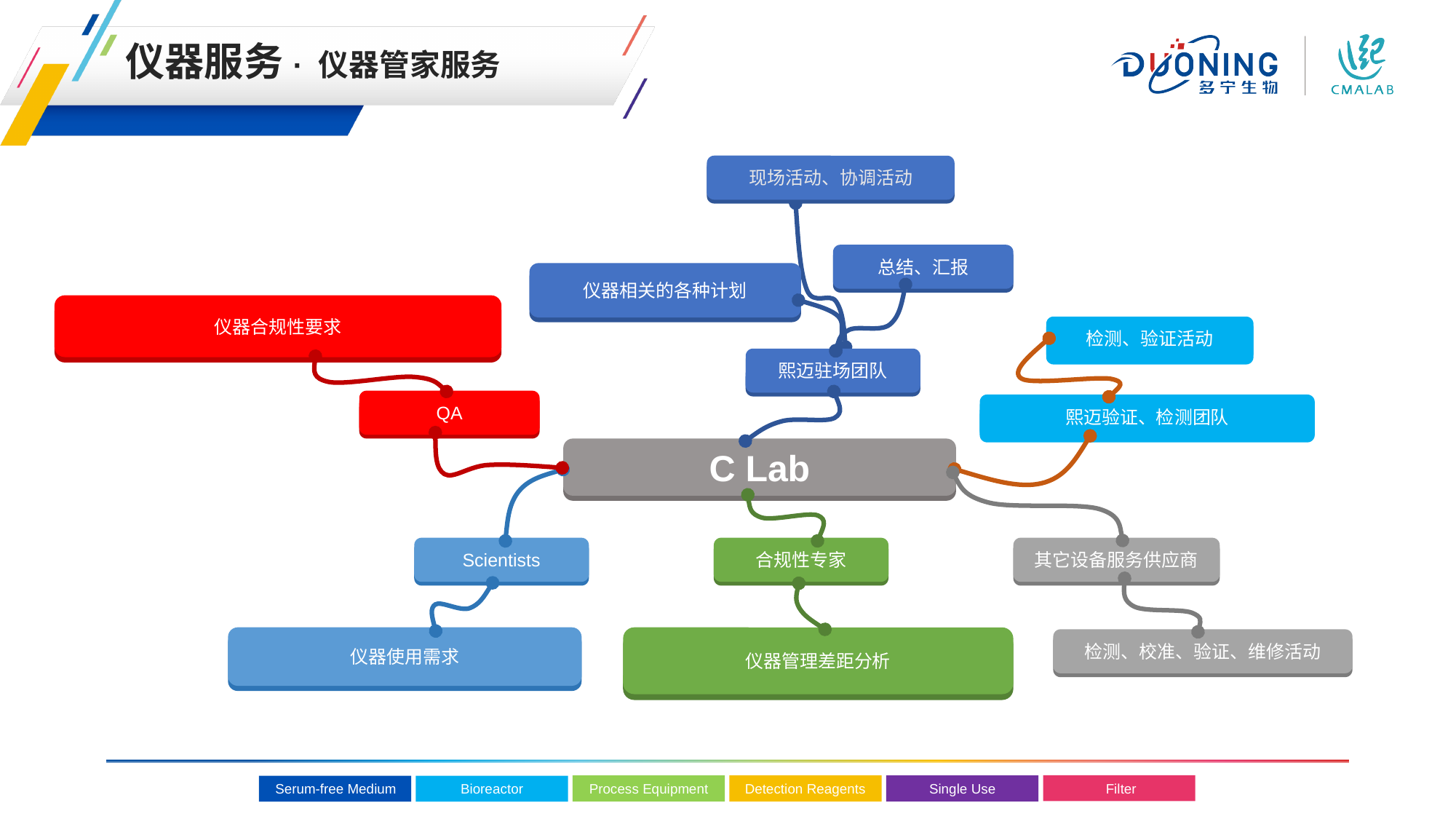

仪器服务· 仪器管家服务
现场活动、协调活动

总结、汇报

仪器相关的各种计划

仪器合规性要求

检测、验证活动

熙迈驻场团队

QA

熙迈验证、检测团队

C Lab

Scientists

合规性专家

其它设备服务供应商

仪器使用需求

仪器管理差距分析

检测、校准、验证、维修活动